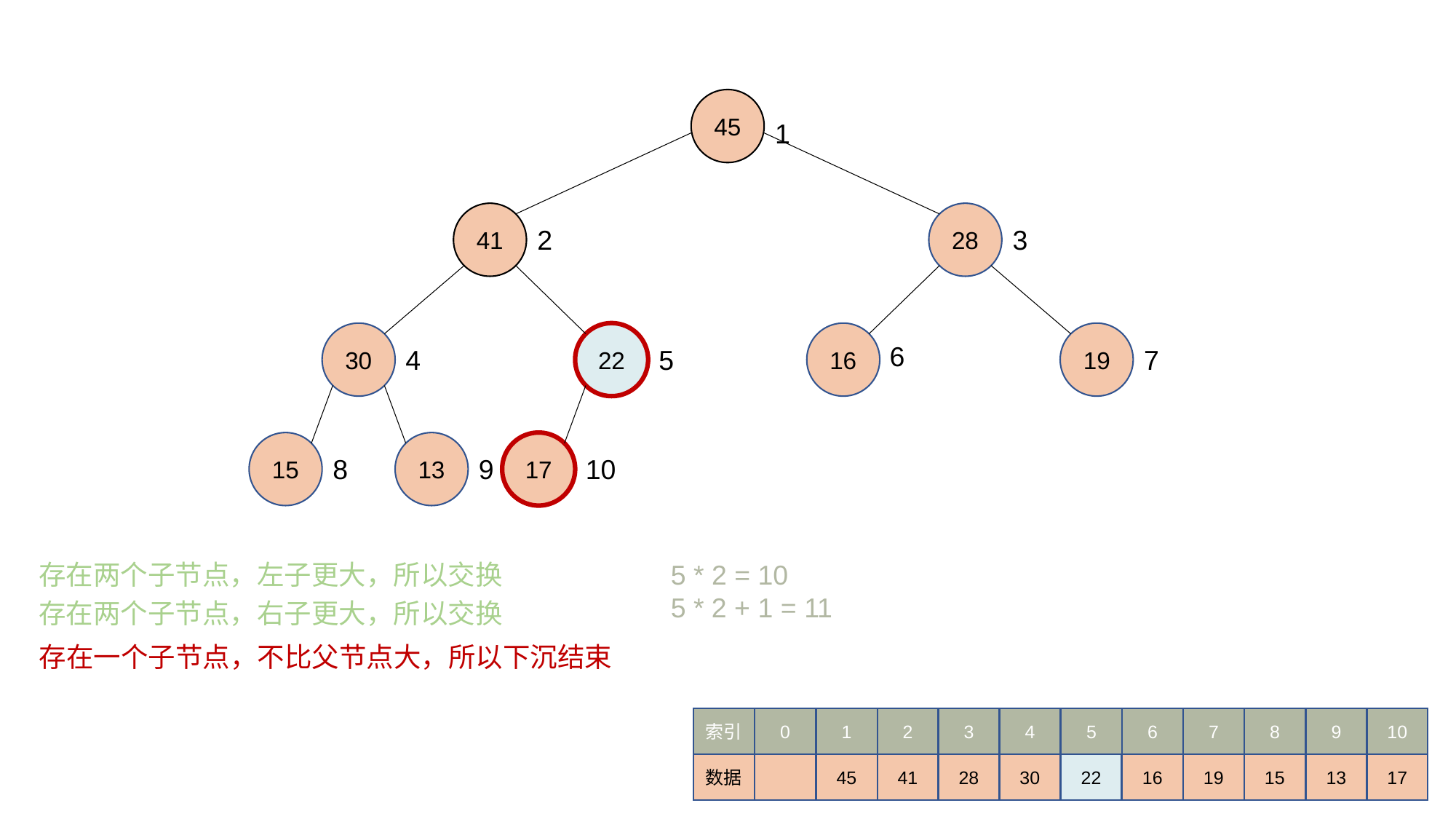

45
1
41
28
2
3
30
22
16
19
6
4
5
7
15
13
17
10
9
8
5 * 2 = 10
5 * 2 + 1 = 11
存在两个子节点，左子更大，所以交换
存在两个子节点，右子更大，所以交换
存在一个子节点，不比父节点大，所以下沉结束
索引
0
1
2
3
4
5
6
7
8
9
10
数据

45
41
28
30
22
16
19
15
13
17